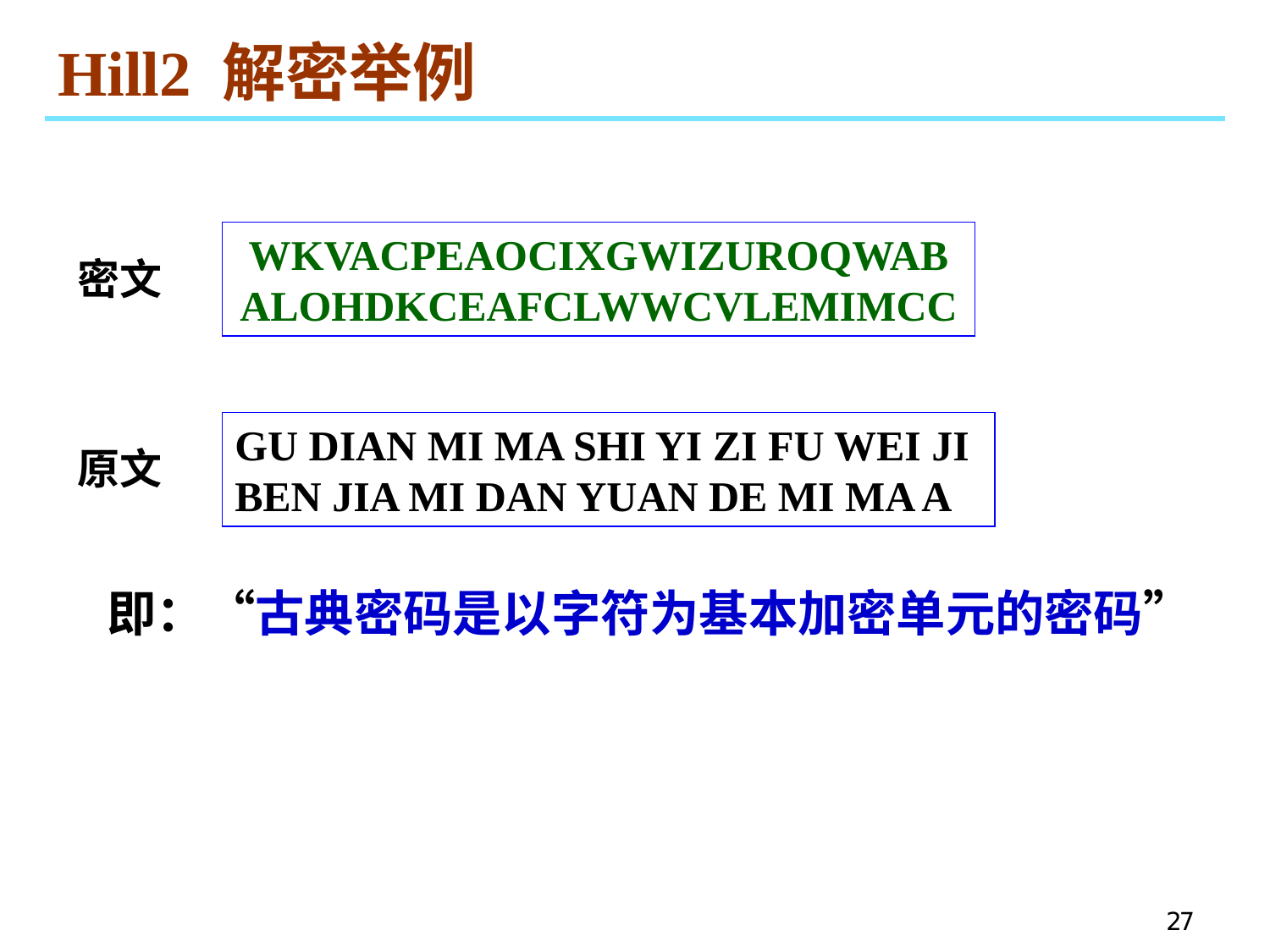

# Hill2 解密举例
WKVACPEAOCIXGWIZUROQWABALOHDKCEAFCLWWCVLEMIMCC
密文
GU DIAN MI MA SHI YI ZI FU WEI JI BEN JIA MI DAN YUAN DE MI MA A
原文
即：“古典密码是以字符为基本加密单元的密码”
27